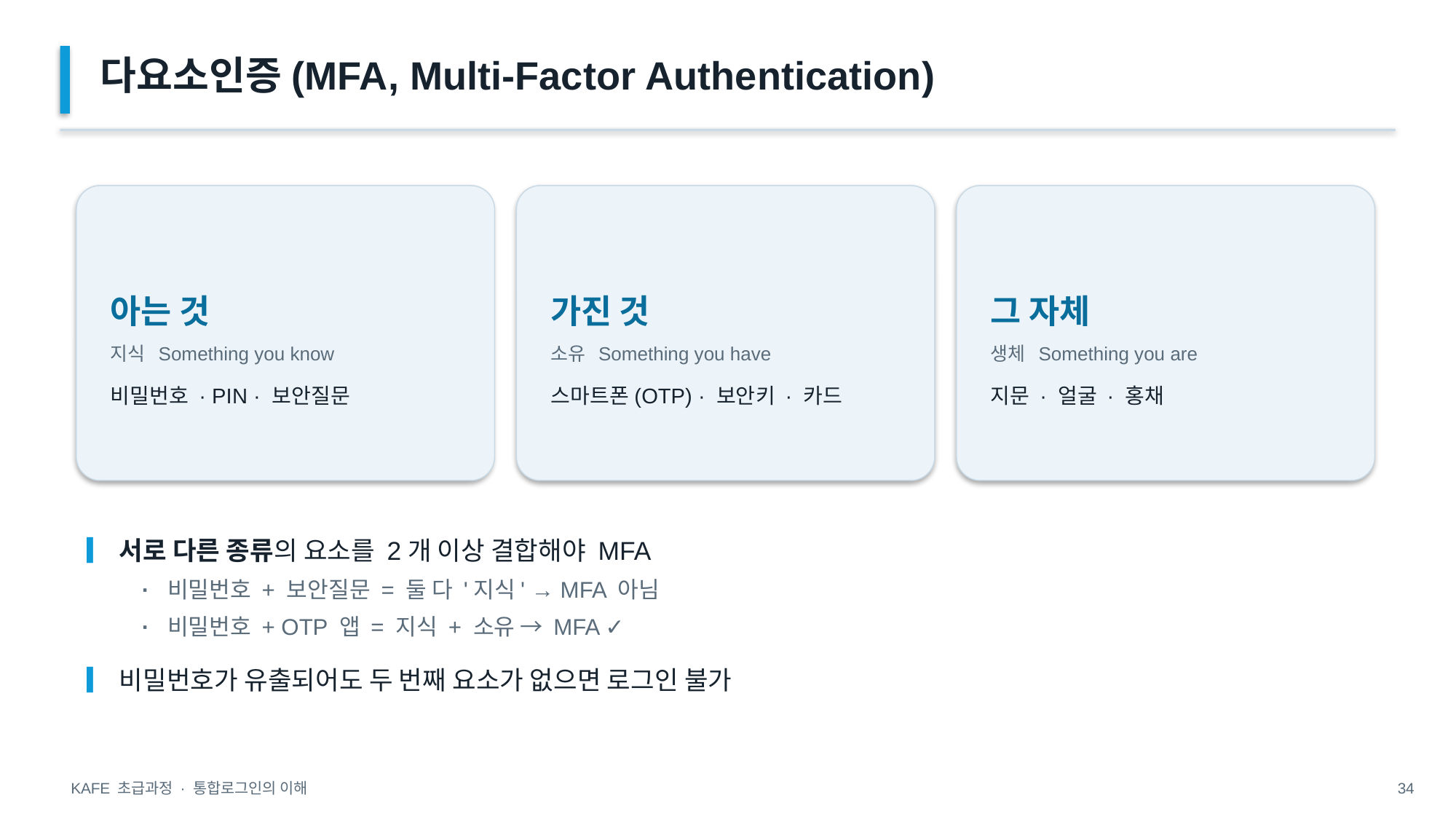

다요소인증(MFA, Multi-Factor Authentication)

아는 것
지식  Something you know
비밀번호 · PIN · 보안질문
가진 것
소유  Something you have
스마트폰(OTP) · 보안키 · 카드
그 자체
생체  Something you are
지문 · 얼굴 · 홍채
▎서로 다른 종류의 요소를 2개 이상 결합해야 MFA
·  비밀번호 + 보안질문 = 둘 다 '지식' → MFA 아님
·  비밀번호 + OTP 앱 = 지식 + 소유 → MFA ✓
▎비밀번호가 유출되어도 두 번째 요소가 없으면 로그인 불가
KAFE 초급과정 · 통합로그인의 이해
34